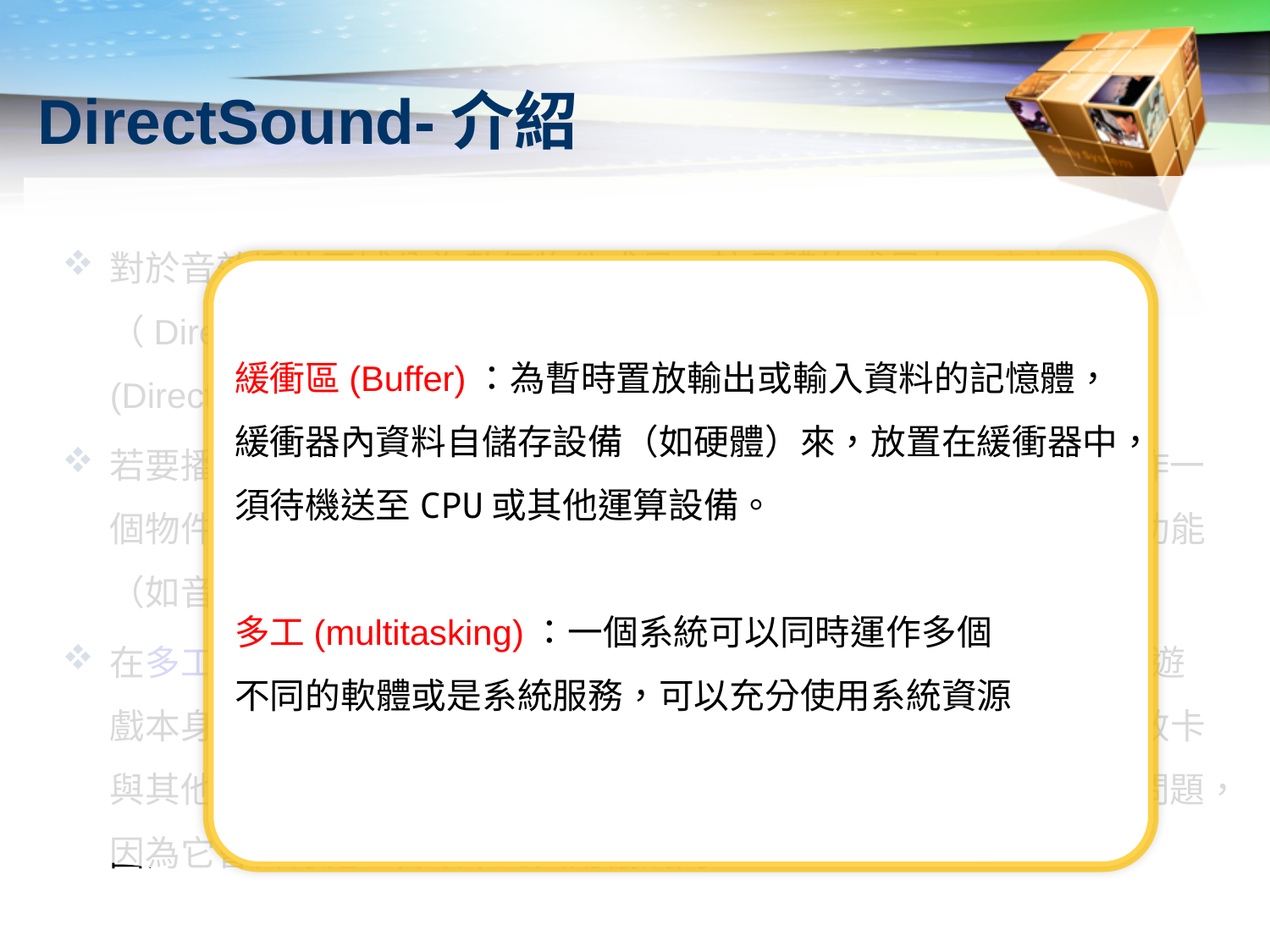

# DirectSound-介紹
c
對於音效播放區域分為數個物件成員，較具體的成員有：音效卡（DirectSound)、2D緩衝區(DirectSoundBuffer) 、3D緩衝區(DirectSound3DBuffer)與3D空間傾聽者(DirectSound3DListener)
若要播放音效，電腦上需安裝音效卡，而DirectSound將音效卡當作一個物件，一個物件處理一組音效運算，即使真正的音效卡沒有硬體功能（如音效合成器），音效卡物件能自行模擬
在多工作業系統(Multitasking)中，會使用到音效卡的程式並不只有遊戲本身，因此在只有一張音效卡情況下，過去可能必須親自處理音效卡與其他程式共用的協調問題，不過使用DirectSound就不需擔心這問題，因為它會自行處理音效卡的共用協調問

緩衝區(Buffer)：為暫時置放輸出或輸入資料的記憶體，
緩衝器內資料自儲存設備（如硬體）來，放置在緩衝器中，
須待機送至CPU或其他運算設備。

多工(multitasking)：一個系統可以同時運作多個
不同的軟體或是系統服務，可以充分使用系統資源